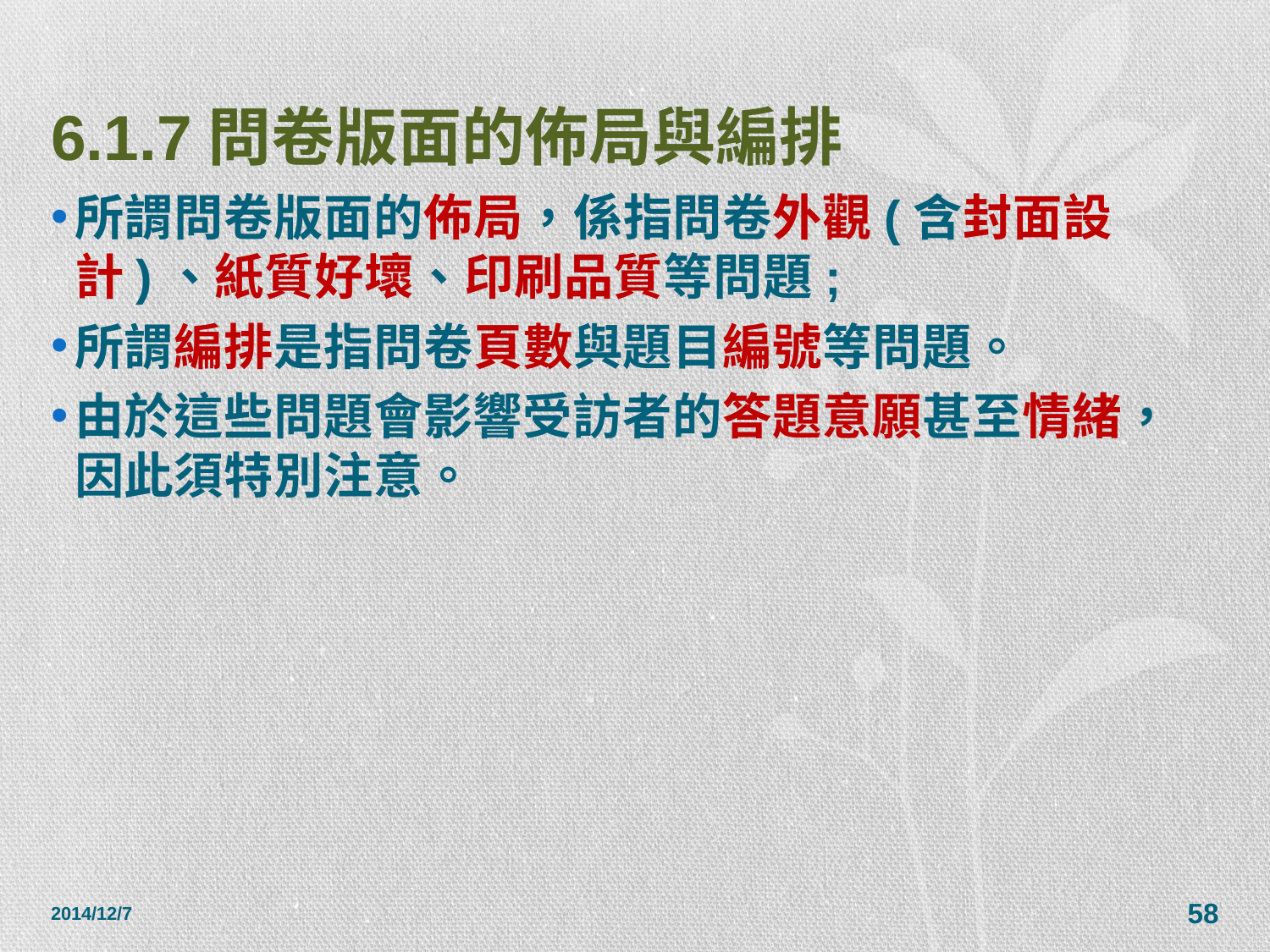

# 6.1.7問卷版面的佈局與編排
所謂問卷版面的佈局，係指問卷外觀(含封面設計)、紙質好壞、印刷品質等問題;
所謂編排是指問卷頁數與題目編號等問題。
由於這些問題會影響受訪者的答題意願甚至情緒，因此須特別注意。
2014/12/7
58